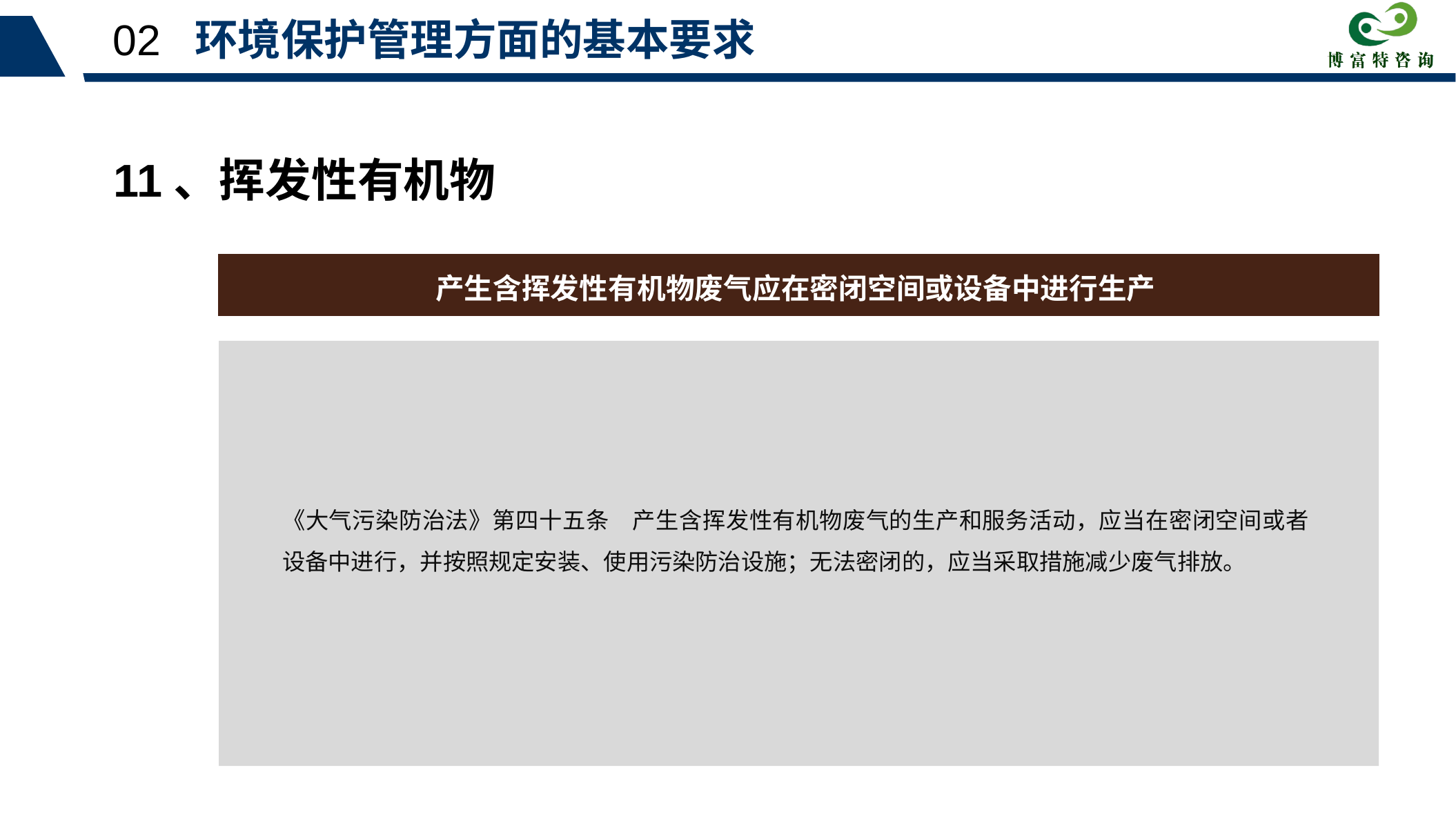

02  环境保护管理方面的基本要求

11、挥发性有机物

产生含挥发性有机物废气应在密闭空间或设备中进行生产

《大气污染防治法》第四十五条　产生含挥发性有机物废气的生产和服务活动，应当在密闭空间或者设备中进行，并按照规定安装、使用污染防治设施；无法密闭的，应当采取措施减少废气排放。